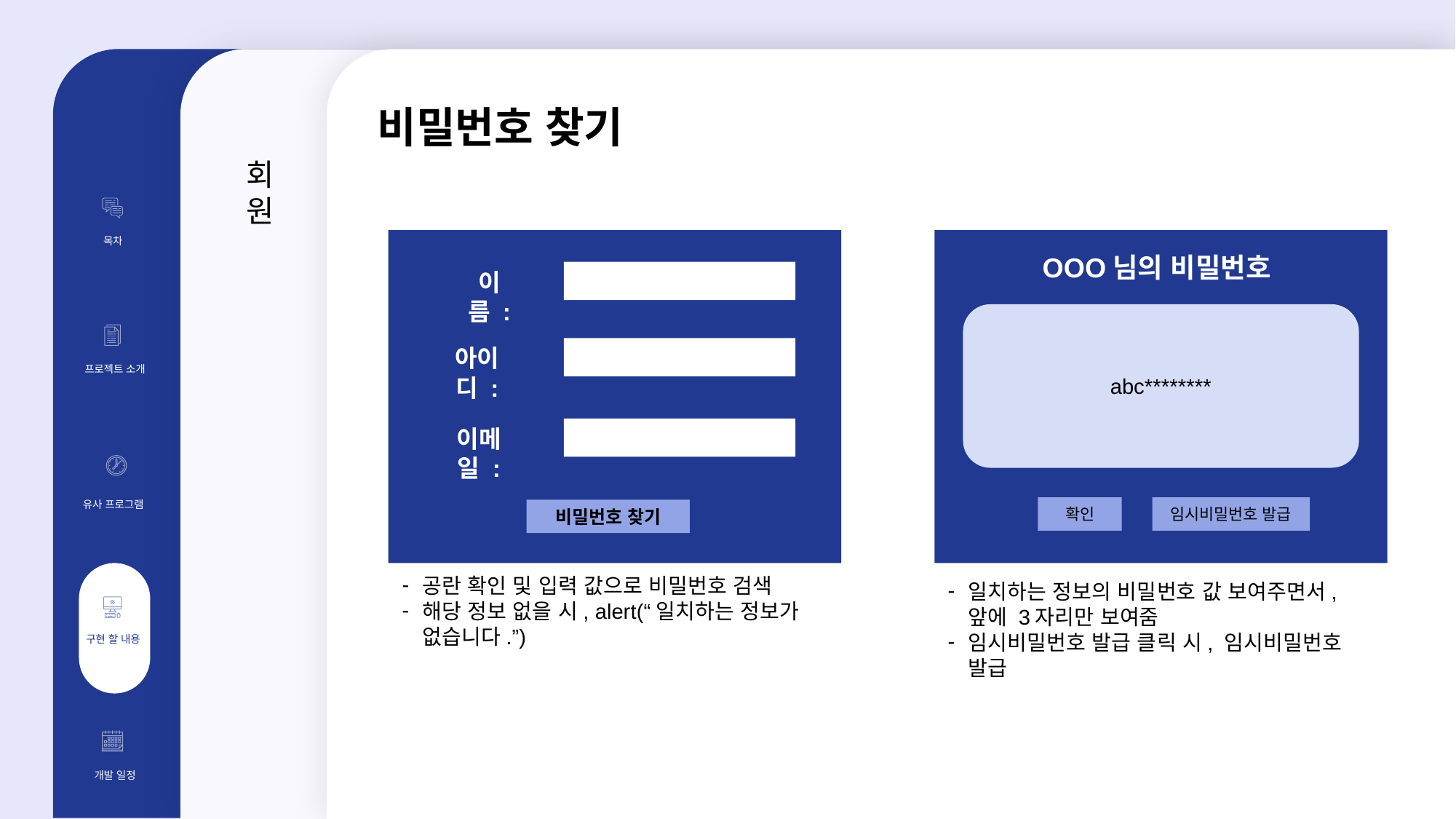

### Chart

| Category |
|---|
비밀번호 찾기
회원

목차

OOO님의 비밀번호
이름 :

abc********

ID

OOO님
환영합니다!
아이디 :

프로젝트 소개
프로젝트
소개

### Chart

| Category |
|---|
PW

이메일 :

아이디찾기
비밀번호 찾기
유사 프로그램
확인
임시비밀번호 발급
비밀번호 찾기

공란 확인 및 입력 값으로 비밀번호 검색
해당 정보 없을 시, alert(“일치하는 정보가 없습니다.”)
일치하는 정보의 비밀번호 값 보여주면서, 앞에 3자리만 보여줌
임시비밀번호 발급 클릭 시, 임시비밀번호 발급

구현 할 내용

개발 일정